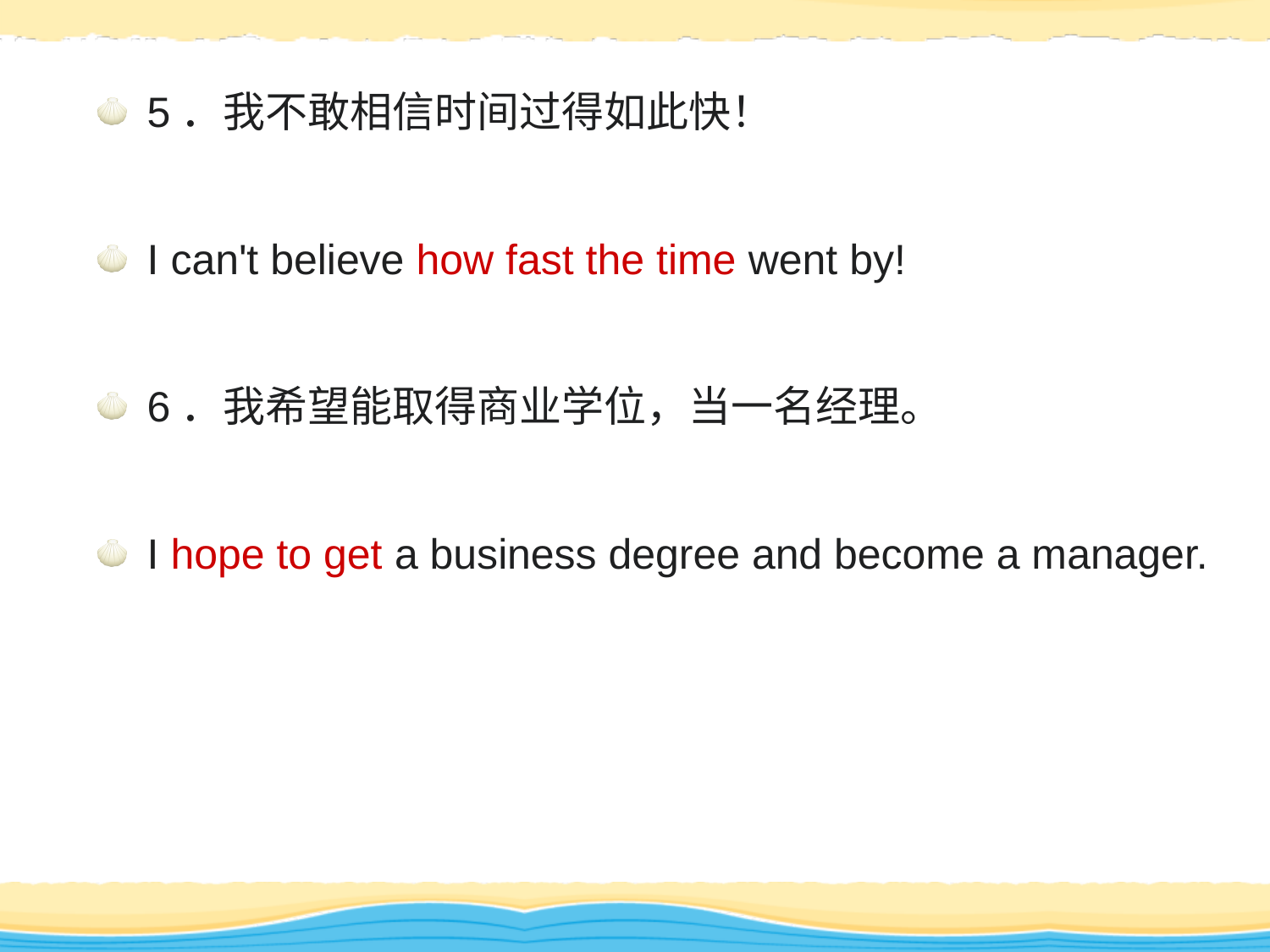

5．我不敢相信时间过得如此快！

I can't believe how fast the time went by!

6．我希望能取得商业学位，当一名经理。

I hope to get a business degree and become a manager.